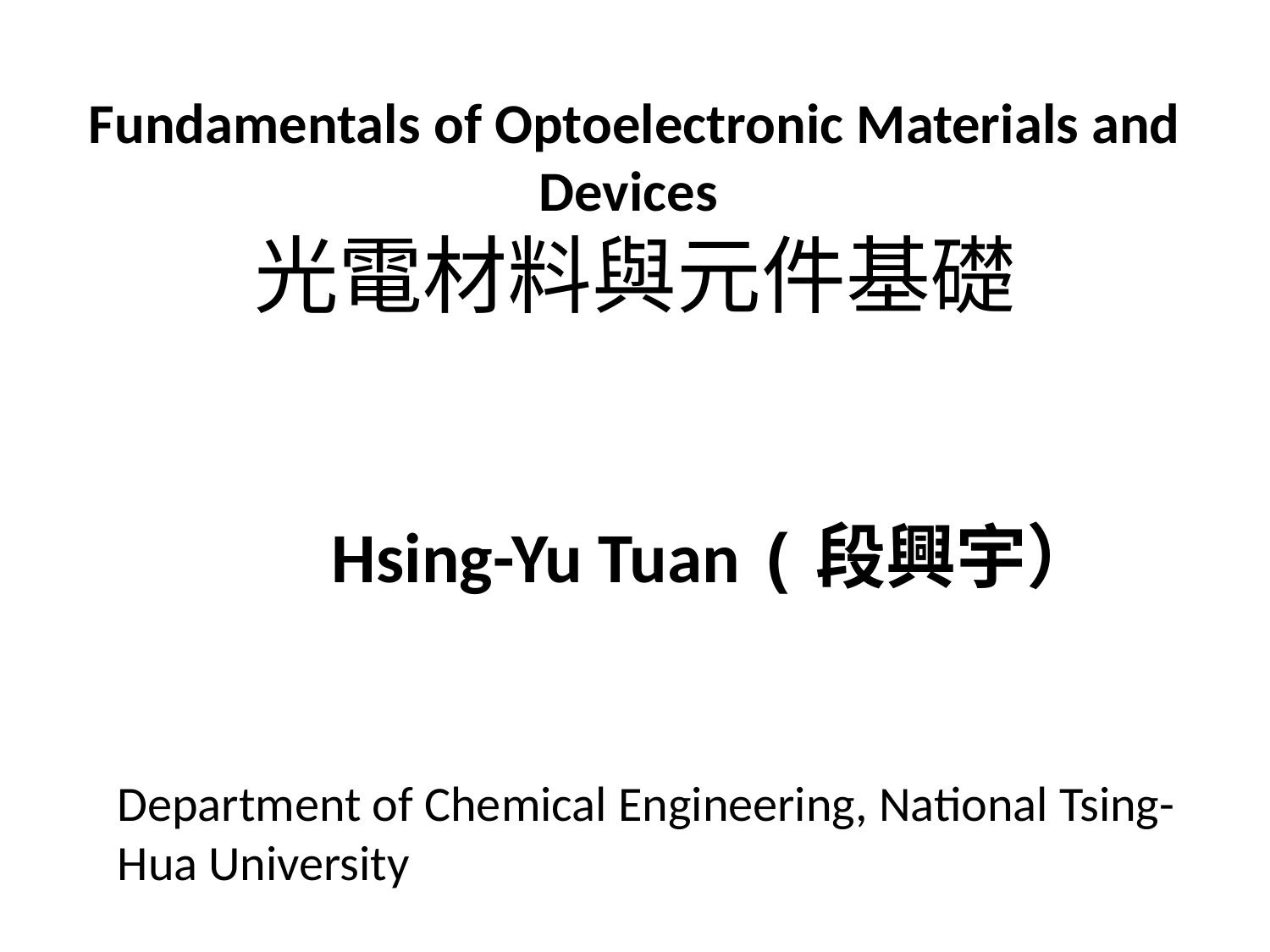

Fundamentals of Optoelectronic Materials and Devices
光電材料與元件基礎
Hsing-Yu Tuan (段興宇）
Department of Chemical Engineering, National Tsing-Hua University